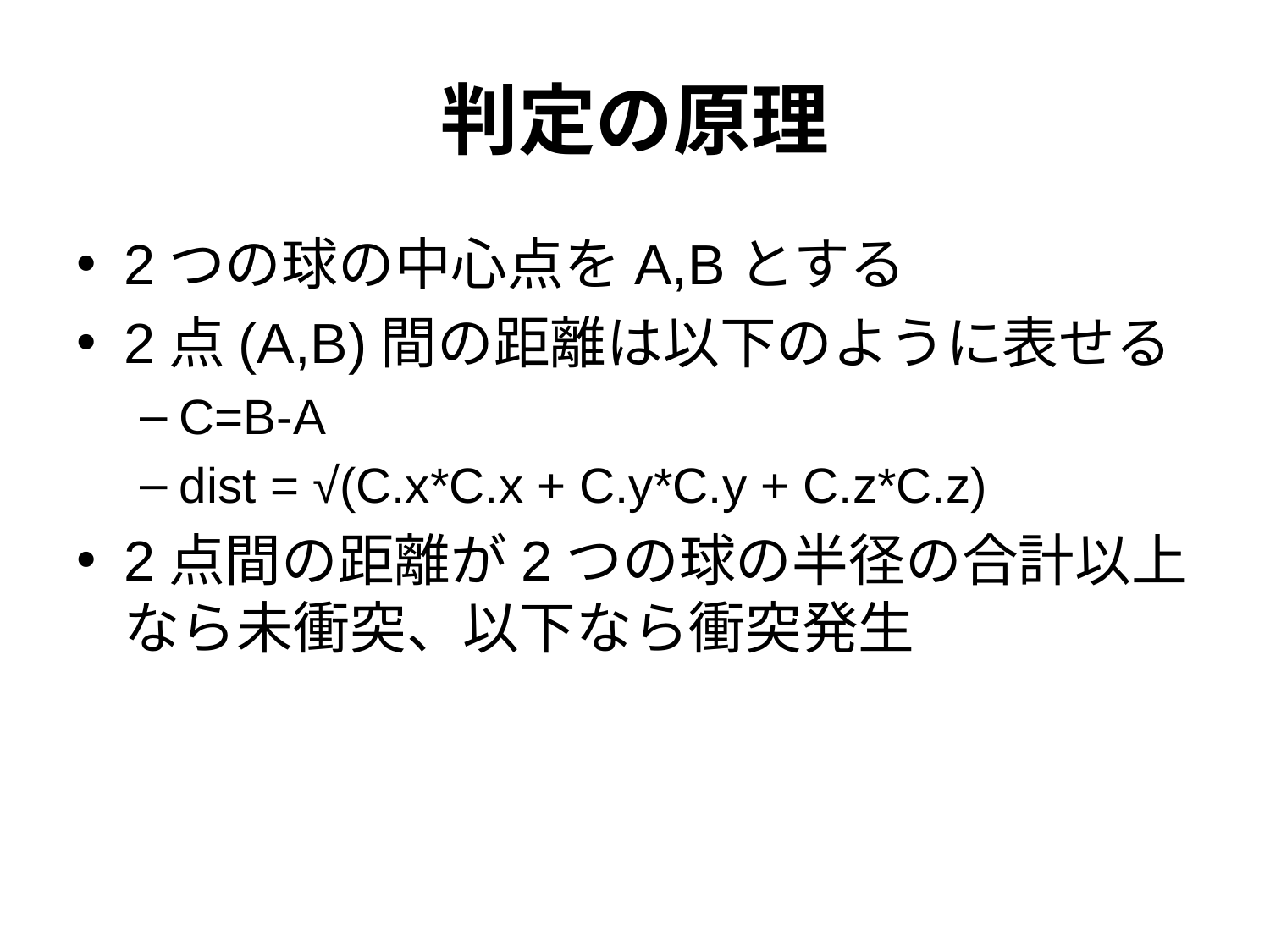

# 判定の原理
2つの球の中心点をA,Bとする
2点(A,B)間の距離は以下のように表せる
C=B-A
dist = √(C.x*C.x + C.y*C.y + C.z*C.z)
2点間の距離が2つの球の半径の合計以上なら未衝突、以下なら衝突発生